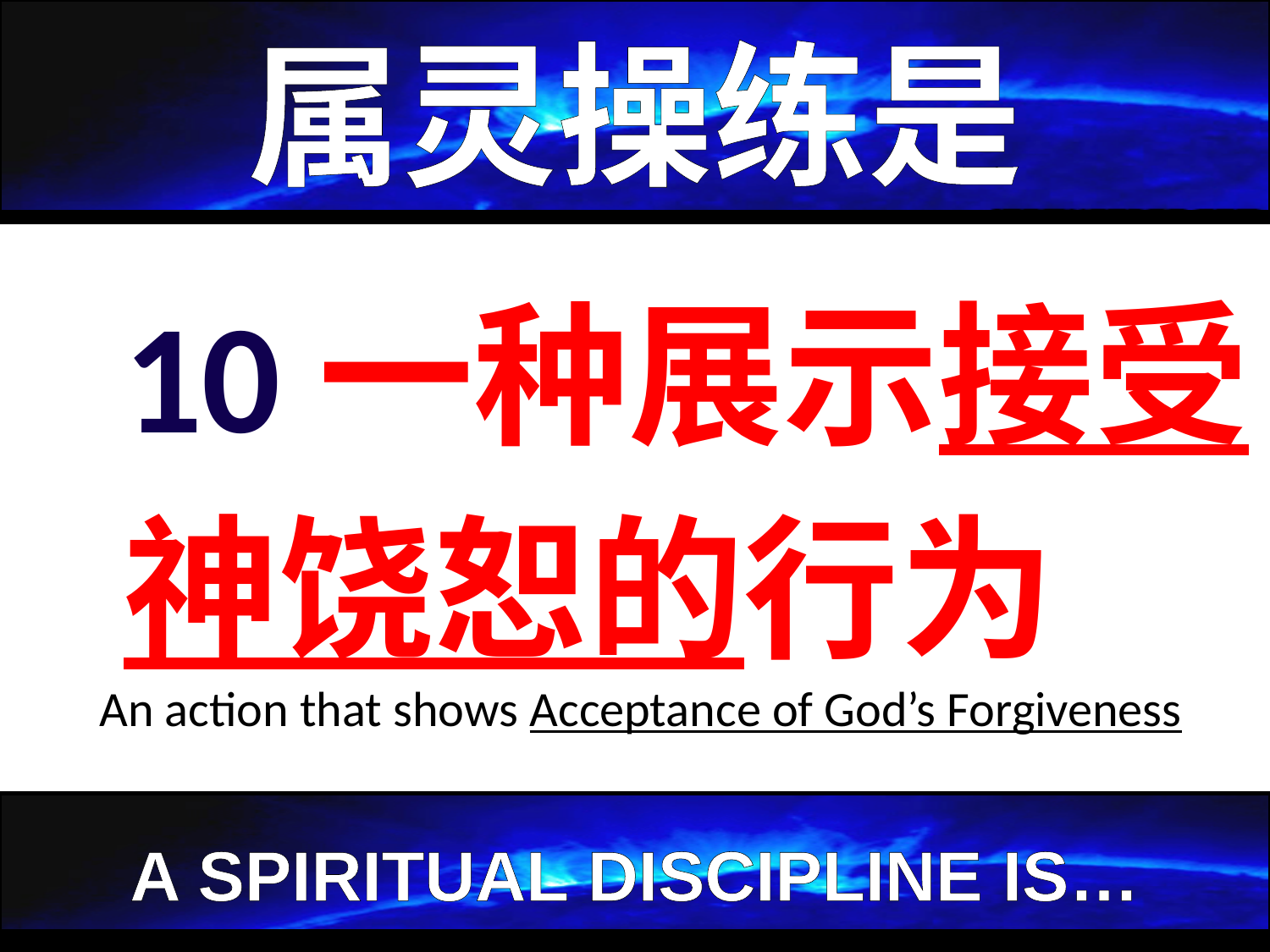

属灵操练是

10一种展示接受神饶恕的行为
 An action that shows Acceptance of God’s Forgiveness
A SPIRITUAL DISCIPLINE IS…